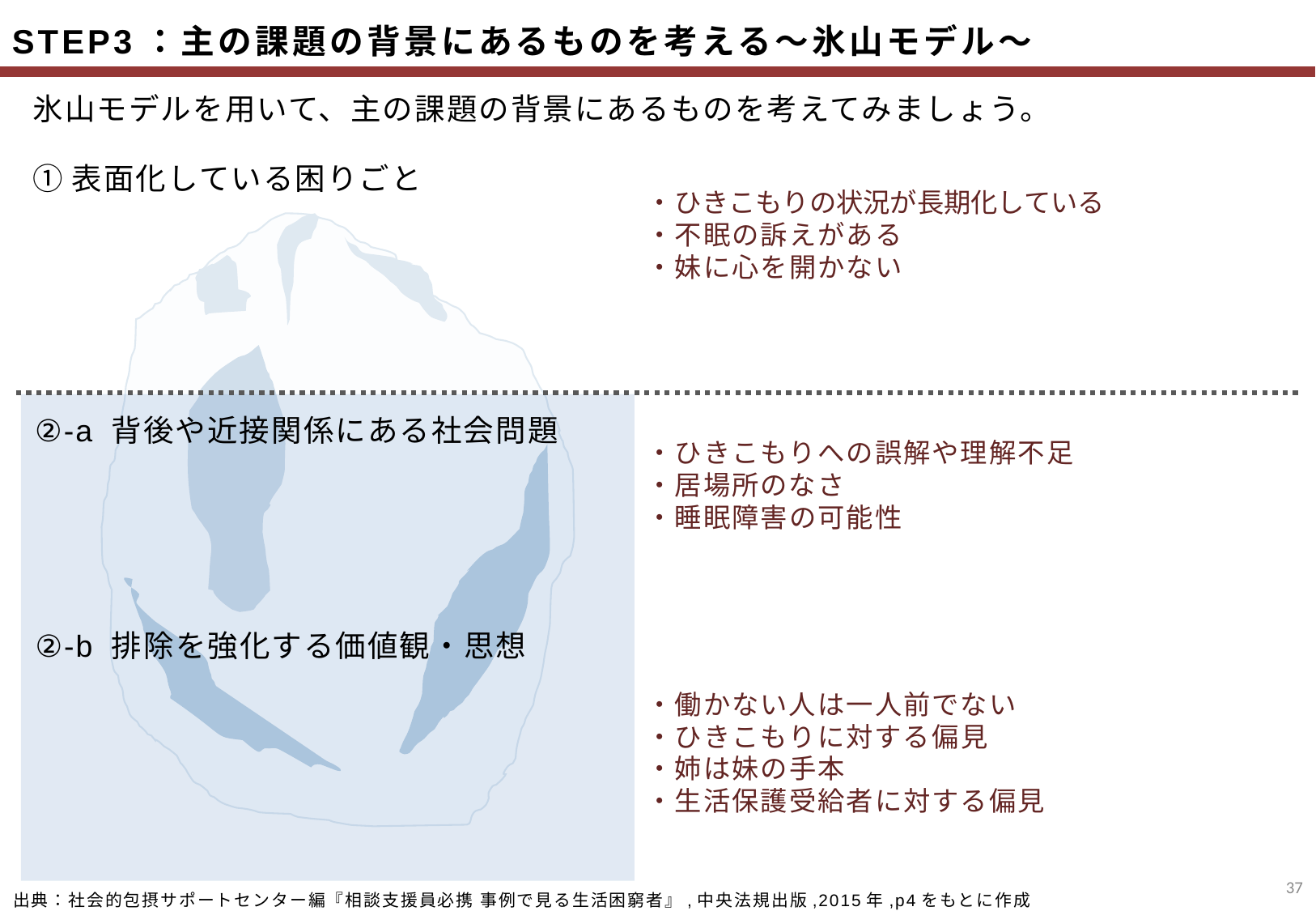

STEP3：主の課題の背景にあるものを考える～氷山モデル～
氷山モデルを用いて、主の課題の背景にあるものを考えてみましょう。
・ひきこもりの状況が長期化している
・不眠の訴えがある
・妹に心を開かない
①表面化している困りごと

・ひきこもりへの誤解や理解不足
・居場所のなさ
・睡眠障害の可能性

②-a 背後や近接関係にある社会問題

②-b 排除を強化する価値観・思想

・働かない人は一人前でない
・ひきこもりに対する偏見
・姉は妹の手本
・生活保護受給者に対する偏見
37
出典：社会的包摂サポートセンター編『相談支援員必携 事例で見る生活困窮者』,中央法規出版,2015年,p4をもとに作成